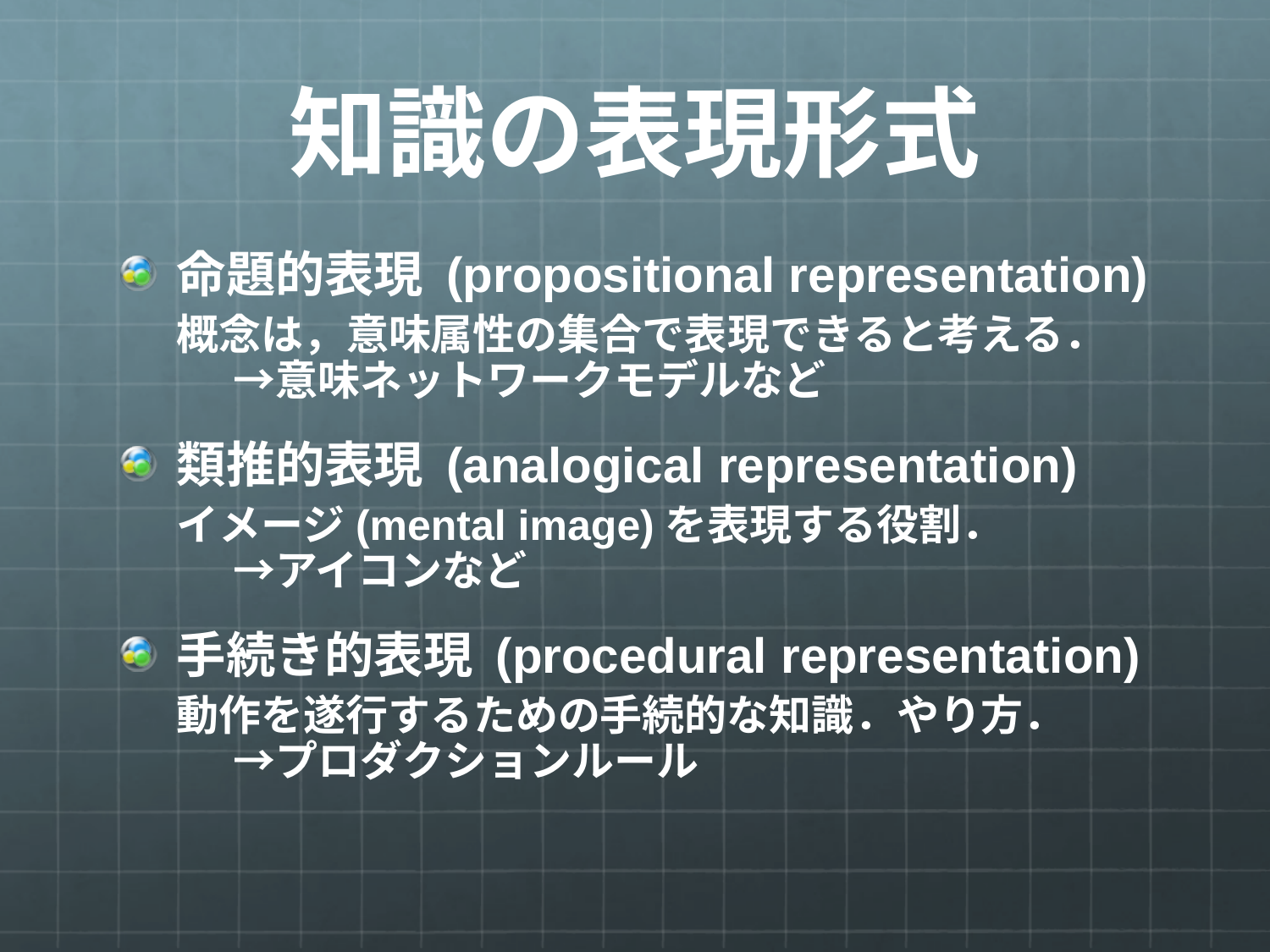

# 知識の表現形式
命題的表現 (propositional representation)
概念は，意味属性の集合で表現できると考える．
→意味ネットワークモデルなど
類推的表現 (analogical representation)
イメージ(mental image)を表現する役割．
→アイコンなど
手続き的表現 (procedural representation)
動作を遂行するための手続的な知識．やり方．
→プロダクションルール